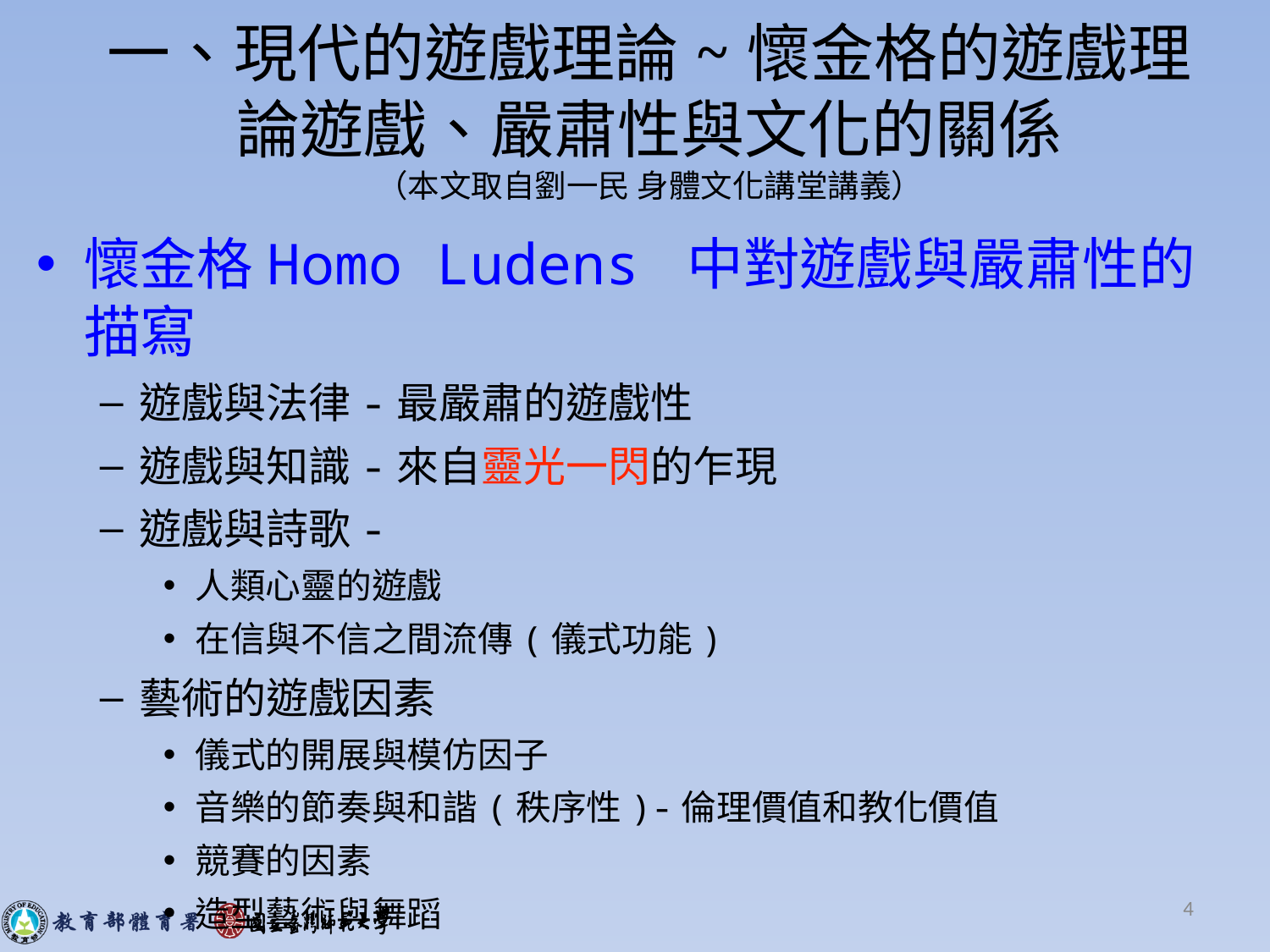

一、現代的遊戲理論~懷金格的遊戲理論遊戲、嚴肅性與文化的關係
（本文取自劉一民 身體文化講堂講義）
懷金格Homo Ludens 中對遊戲與嚴肅性的描寫
遊戲與法律-最嚴肅的遊戲性
遊戲與知識-來自靈光一閃的乍現
遊戲與詩歌-
人類心靈的遊戲
在信與不信之間流傳(儀式功能)
藝術的遊戲因素
儀式的開展與模仿因子
音樂的節奏與和諧(秩序性)-倫理價值和教化價值
競賽的因素
造型藝術與舞蹈

4